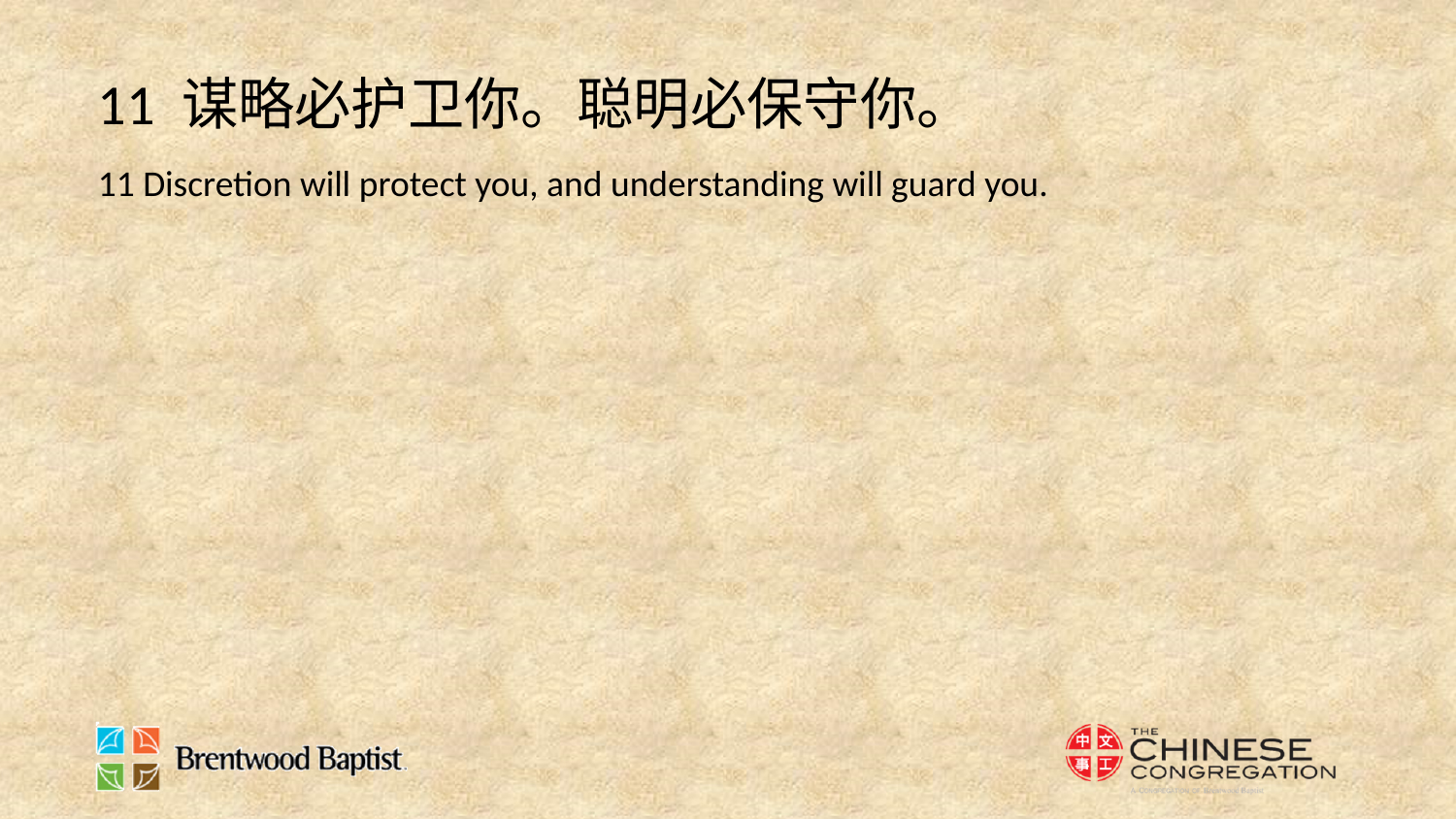

11 谋略必护卫你。聪明必保守你。

11 Discretion will protect you, and understanding will guard you.